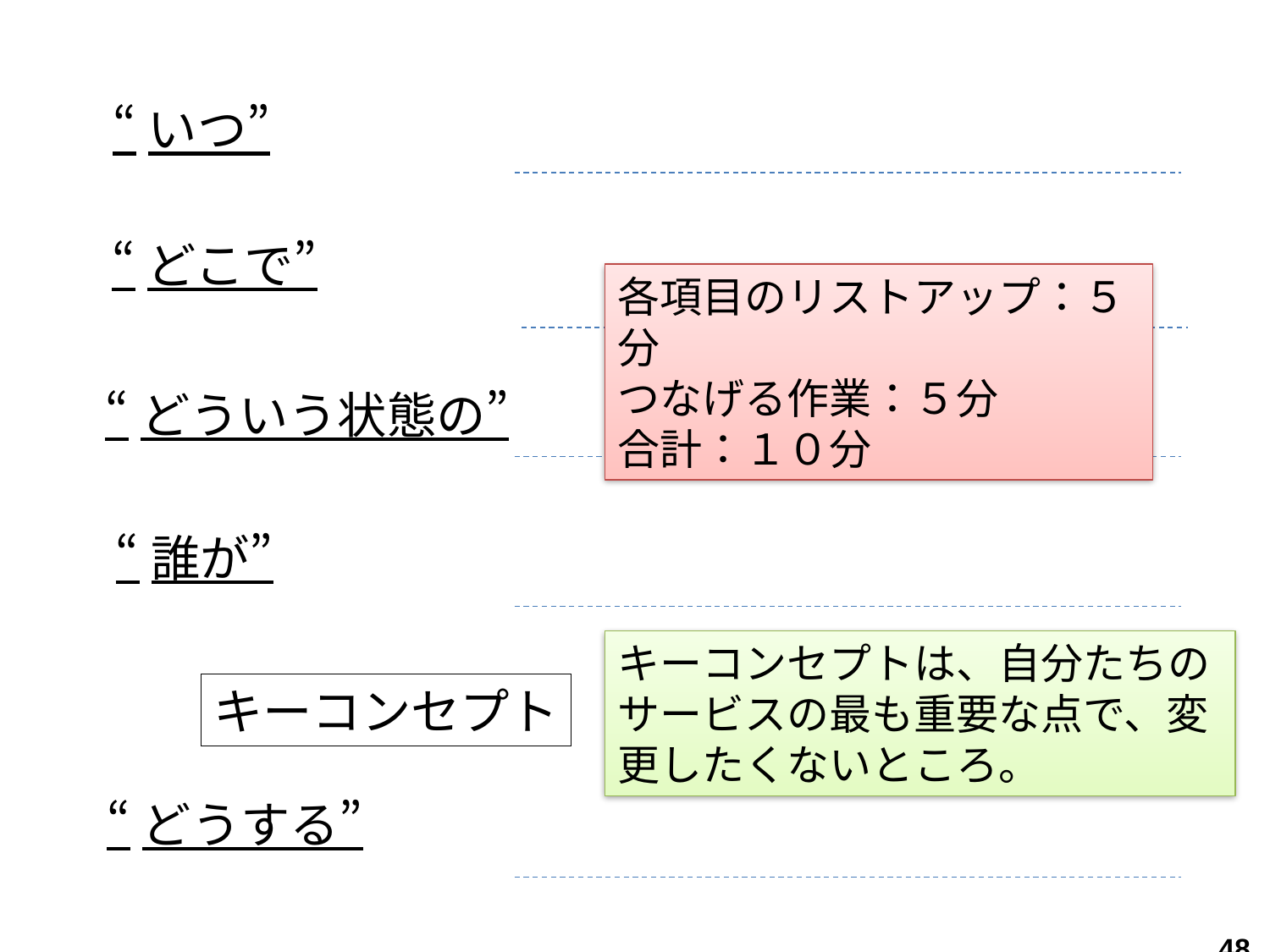

“いつ”
“どこで”
各項目のリストアップ：５分
つなげる作業：５分
合計：１０分
“どういう状態の”
“誰が”
キーコンセプトは、自分たちのサービスの最も重要な点で、変更したくないところ。
キーコンセプト
“どうする”
48